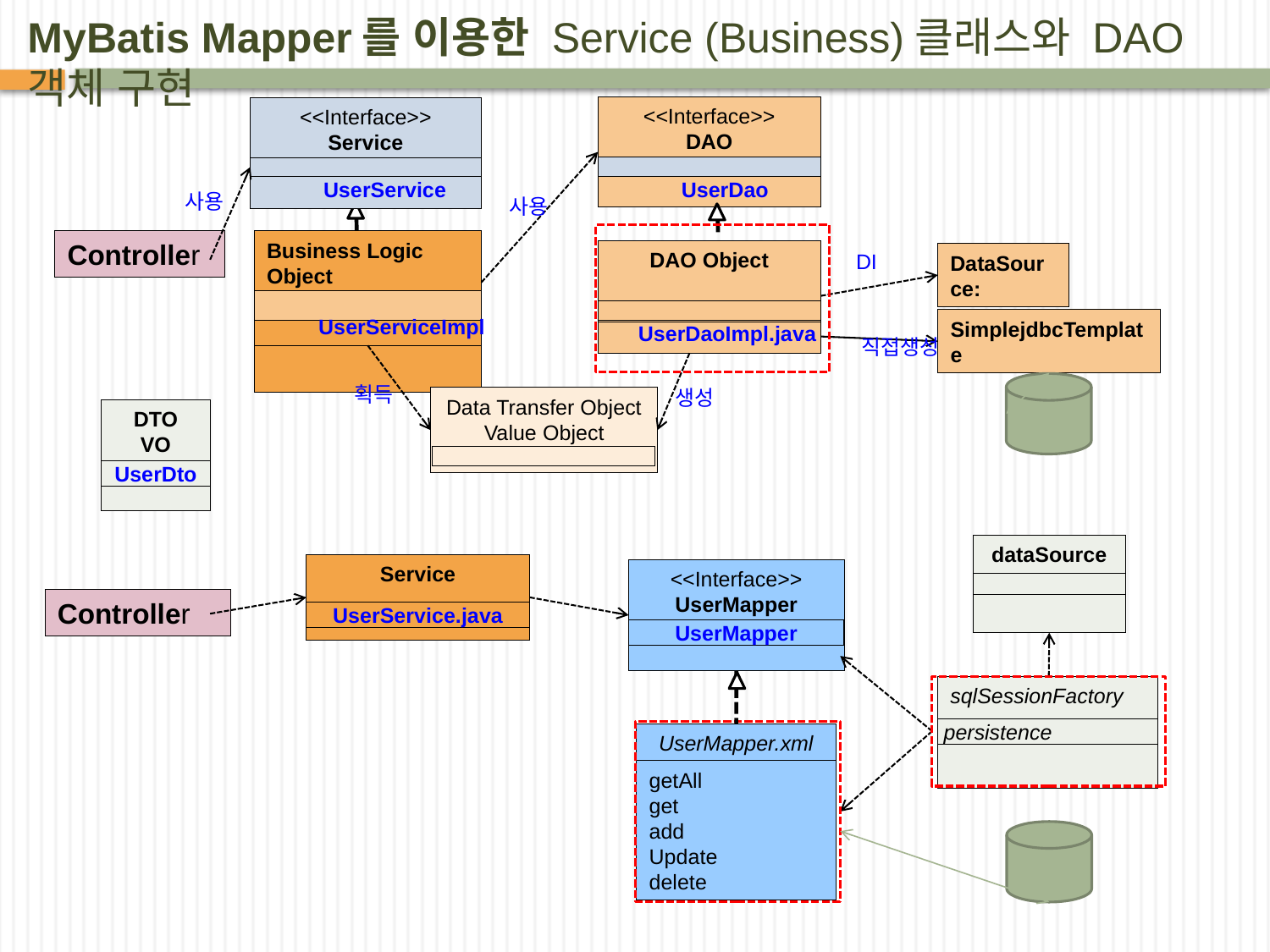

# MyBatis Mapper를 이용한 Service (Business)클래스와 DAO 객체 구현
<<Interface>>
DAO

<<Interface>>
Service

사용
사용

Controller
Business Logic Object
Service Logic Object

DAO Object

DI
DataSource:
SimplejdbcTemplate
직접생성

획득
생성
Data Transfer Object
Value Object

UserDao
UserService

UserServiceImpl
UserDaoImpl.java
DTO
VO

UserDto
dataSource

Service

UserService.java
<<Interface>>
UserMapper

UserMapper
Controller

sqlSessionFactory
 persistence

UserMapper.xml
getAll
get
add
Update
delete